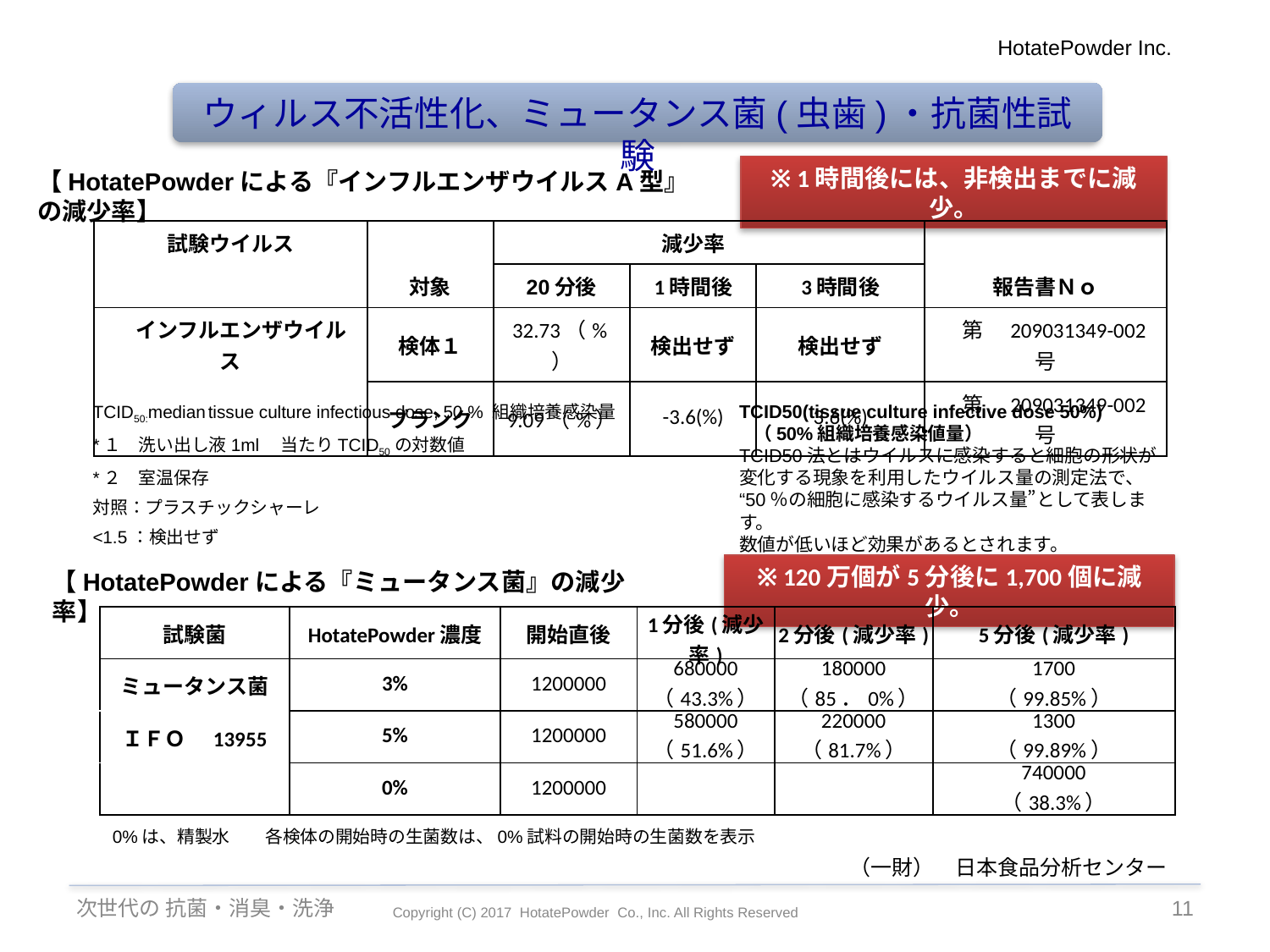

HotatePowder Inc.

ウィルス不活性化、ミュータンス菌(虫歯)・抗菌性試験
※ 1時間後には、非検出までに減少。
【HotatePowderによる『インフルエンザウイルスA型』の減少率】
| 試験ウイルス |  |  | 減少率 |  |  |
| --- | --- | --- | --- | --- | --- |
|  | 対象 | 20分後 | 1時間後 | 3時間後 | 報告書Ｎｏ |
| インフルエンザウイルス | 検体１ | 32.73（%） | 検出せず | 検出せず | 第　209031349-002号 |
|  | ブランク | 9.09（%） | -3.6(%) | 3.6(%) | 第　209031349-002号 |
TCID50(tissue culture infective dose 50%)
  （50%組織培養感染値量）
TCID50法とはウイルスに感染すると細胞の形状が変化する現象を利用したウイルス量の測定法で、
“50％の細胞に感染するウイルス量”として表します。
数値が低いほど効果があるとされます。
TCID50:median tissue culture infectious dose, 50 % 組織培養感染量
*１　洗い出し液1ml　当たりTCID50の対数値
*２　室温保存
対照：プラスチックシャーレ
<1.5：検出せず
※ 120万個が5分後に1,700個に減少。
【HotatePowderによる『ミュータンス菌』の減少率】
| 試験菌 | HotatePowder濃度 | 開始直後 | 1分後(減少率) | 2分後(減少率) | 5分後(減少率) |
| --- | --- | --- | --- | --- | --- |
| ミュータンス菌 | 3% | 1200000 | 680000 （43.3%） | 180000 （85．0%） | 1700 （99.85%） |
| ＩＦＯ　13955 | 5% | 1200000 | 580000 （51.6%） | 220000 （81.7%） | 1300 （99.89%） |
|  | 0% | 1200000 |  |  | 740000 （38.3%） |
0%は、精製水　　各検体の開始時の生菌数は、0%試料の開始時の生菌数を表示
（一財）　日本食品分析センター
次世代の 抗菌・消臭・洗浄
11
Copyright (C) 2017  HotatePowder  Co., Inc. All Rights Reserved